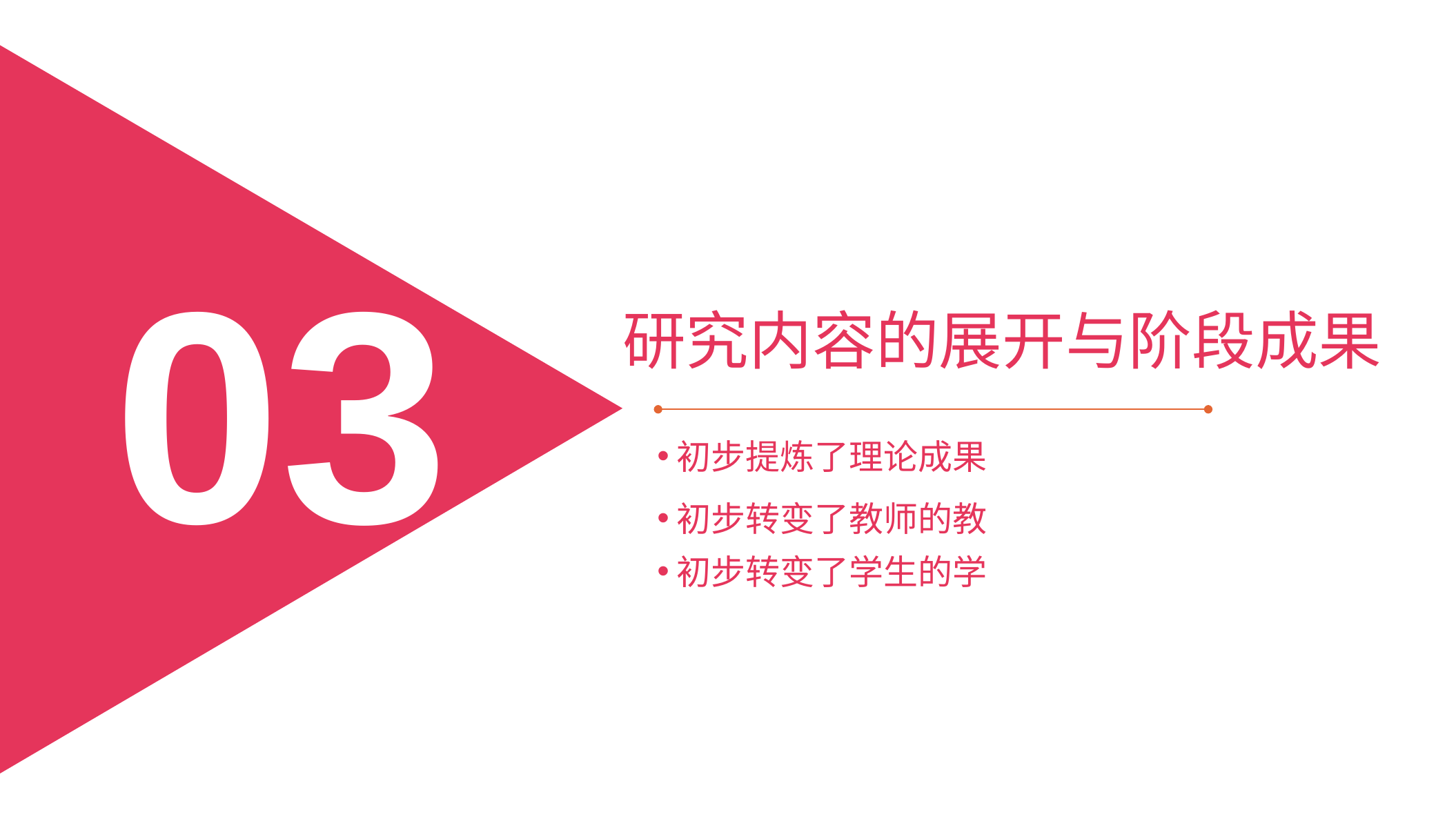

03
研究内容的展开与阶段成果
初步提炼了理论成果
初步转变了教师的教

初步转变了学生的学